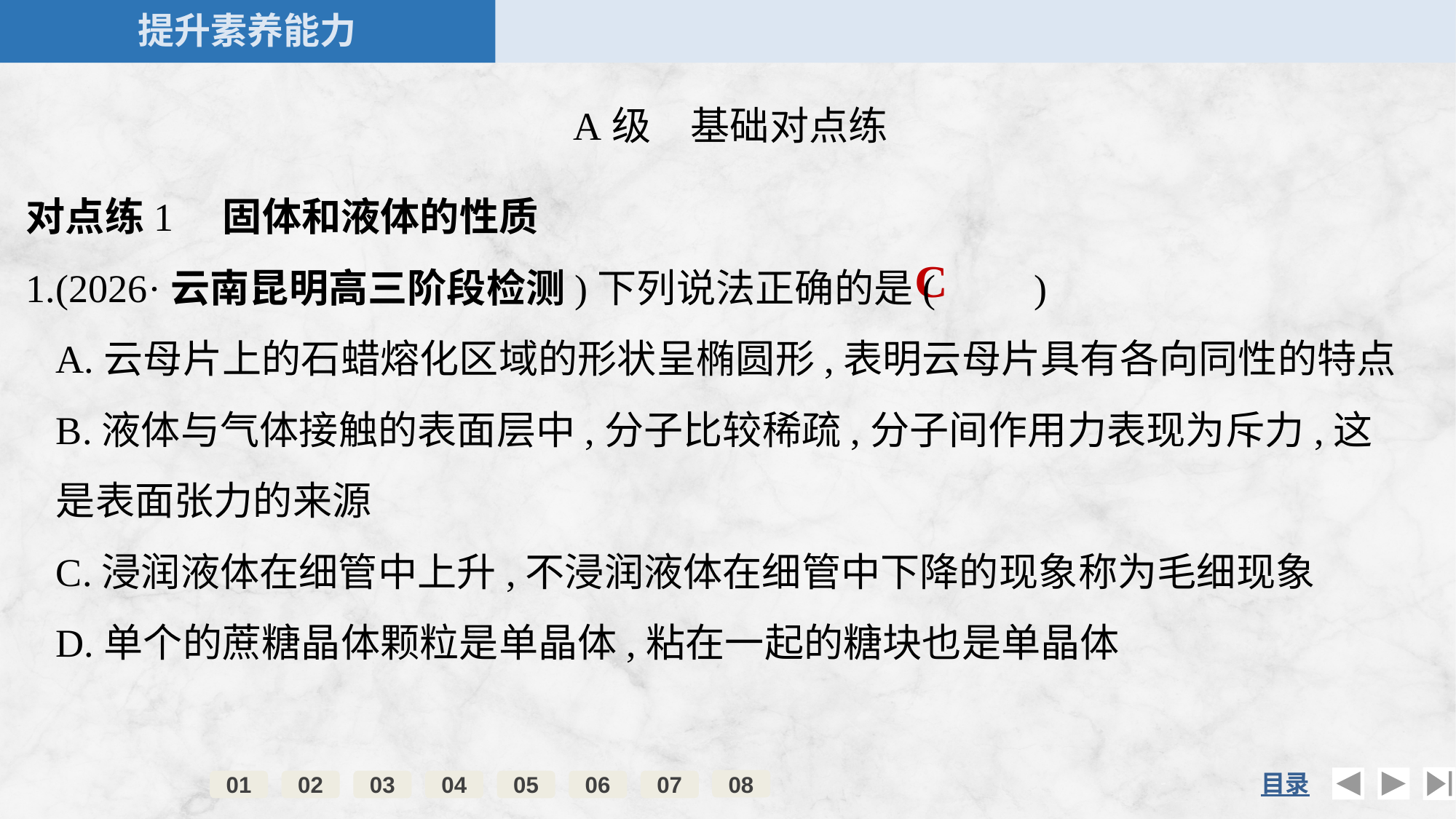

A级　基础对点练
对点练1　固体和液体的性质
1.(2026·云南昆明高三阶段检测)下列说法正确的是(　　)
	A.云母片上的石蜡熔化区域的形状呈椭圆形,表明云母片具有各向同性的特点
	B.液体与气体接触的表面层中,分子比较稀疏,分子间作用力表现为斥力,这是表面张力的来源
	C.浸润液体在细管中上升,不浸润液体在细管中下降的现象称为毛细现象
	D.单个的蔗糖晶体颗粒是单晶体,粘在一起的糖块也是单晶体
C